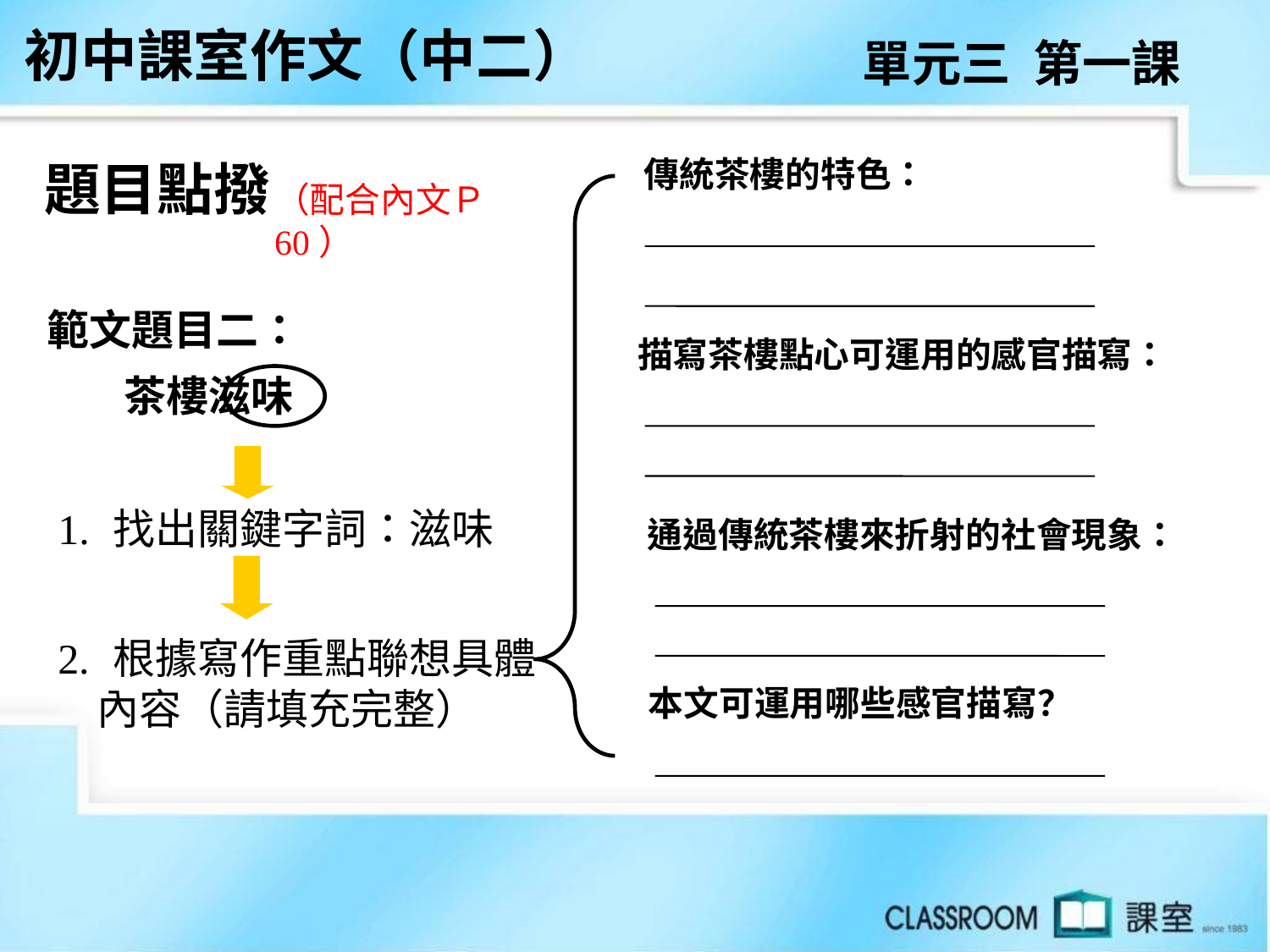

初中課室作文（中二）
單元三  第一課
 傳統茶樓的特色：
題目點撥
（配合內文Ｐ60）

範文題目二：
       茶樓滋味

描寫茶樓點心可運用的感官描寫：

1. 找出關鍵字詞：滋味
通過傳統茶樓來折射的社會現象：

2. 根據寫作重點聯想具體
   內容（請填充完整）

本文可運用哪些感官描寫？